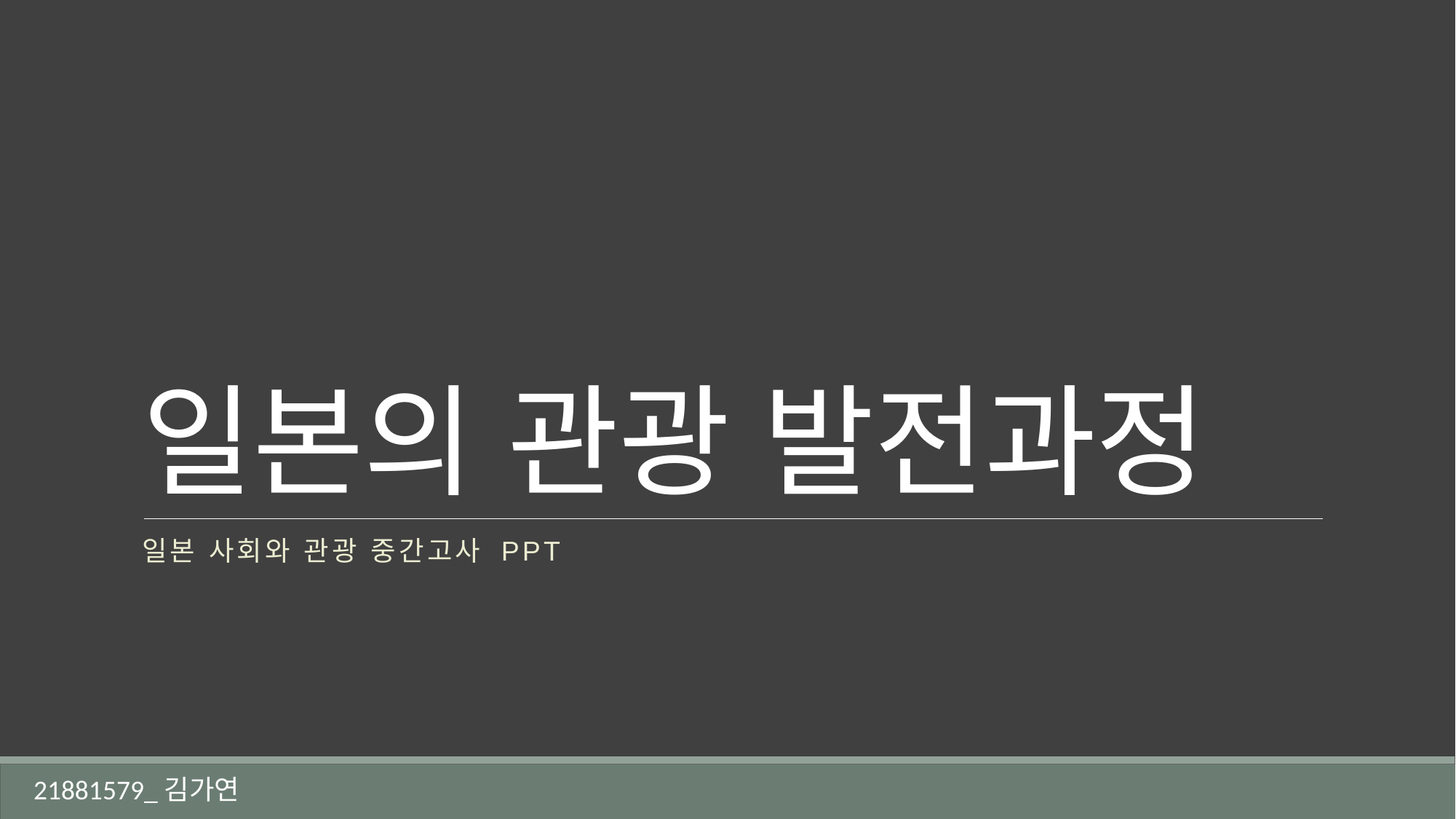

# 일본의 관광 발전과정
일본 사회와 관광 중간고사 ppt
21881579_김가연